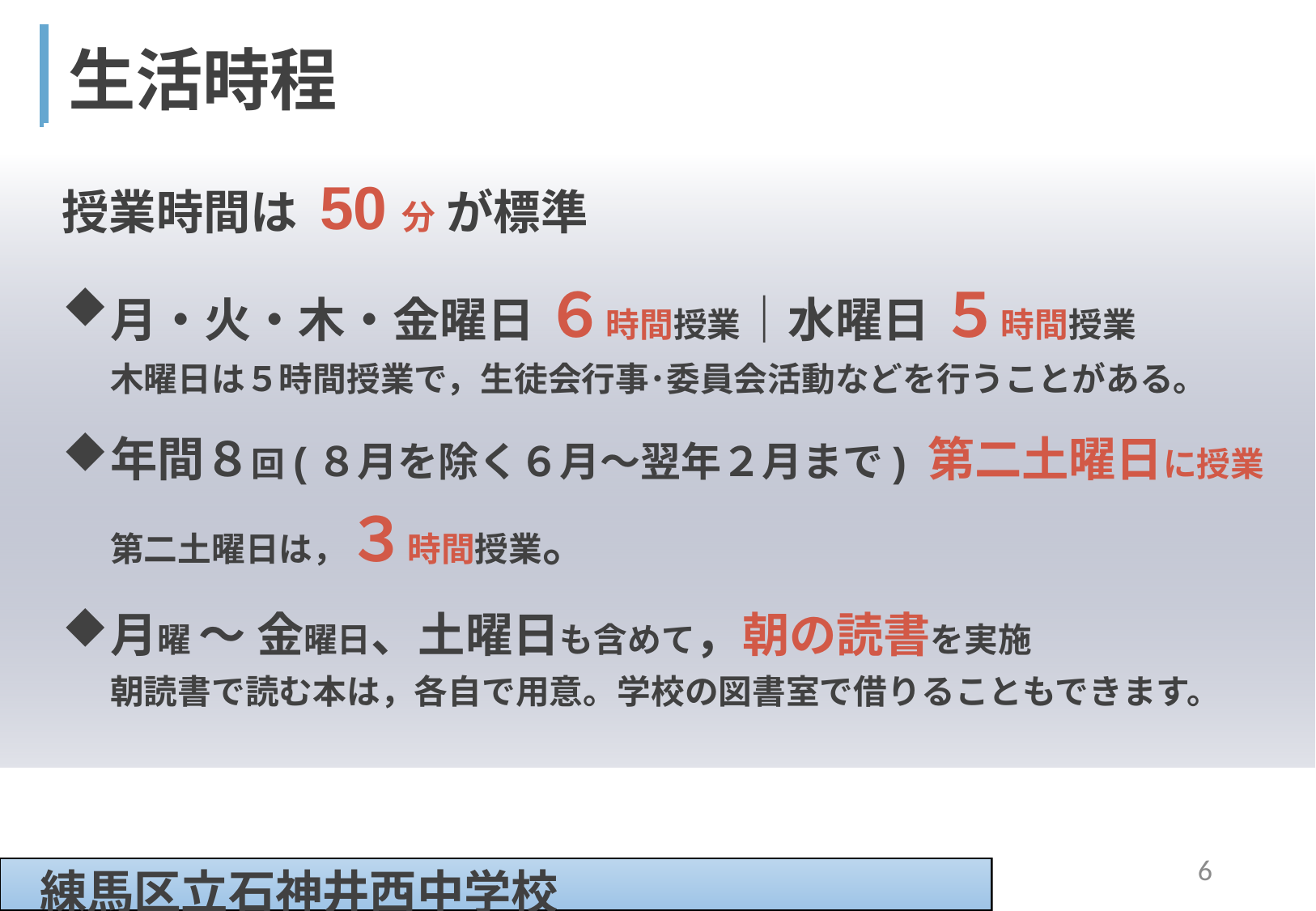

| 生活時程 |
| --- |
|  |

授業時間は 50分 が標準
月・火・木・金曜日 ６時間授業｜水曜日 ５時間授業
木曜日は５時間授業で，生徒会行事･委員会活動などを行うことがある。
年間８回(８月を除く６月～翌年２月まで) 第二土曜日に授業
第二土曜日は，３時間授業。
月曜 ～ 金曜日、土曜日も含めて，朝の読書を実施
朝読書で読む本は，各自で用意。学校の図書室で借りることもできます。
6